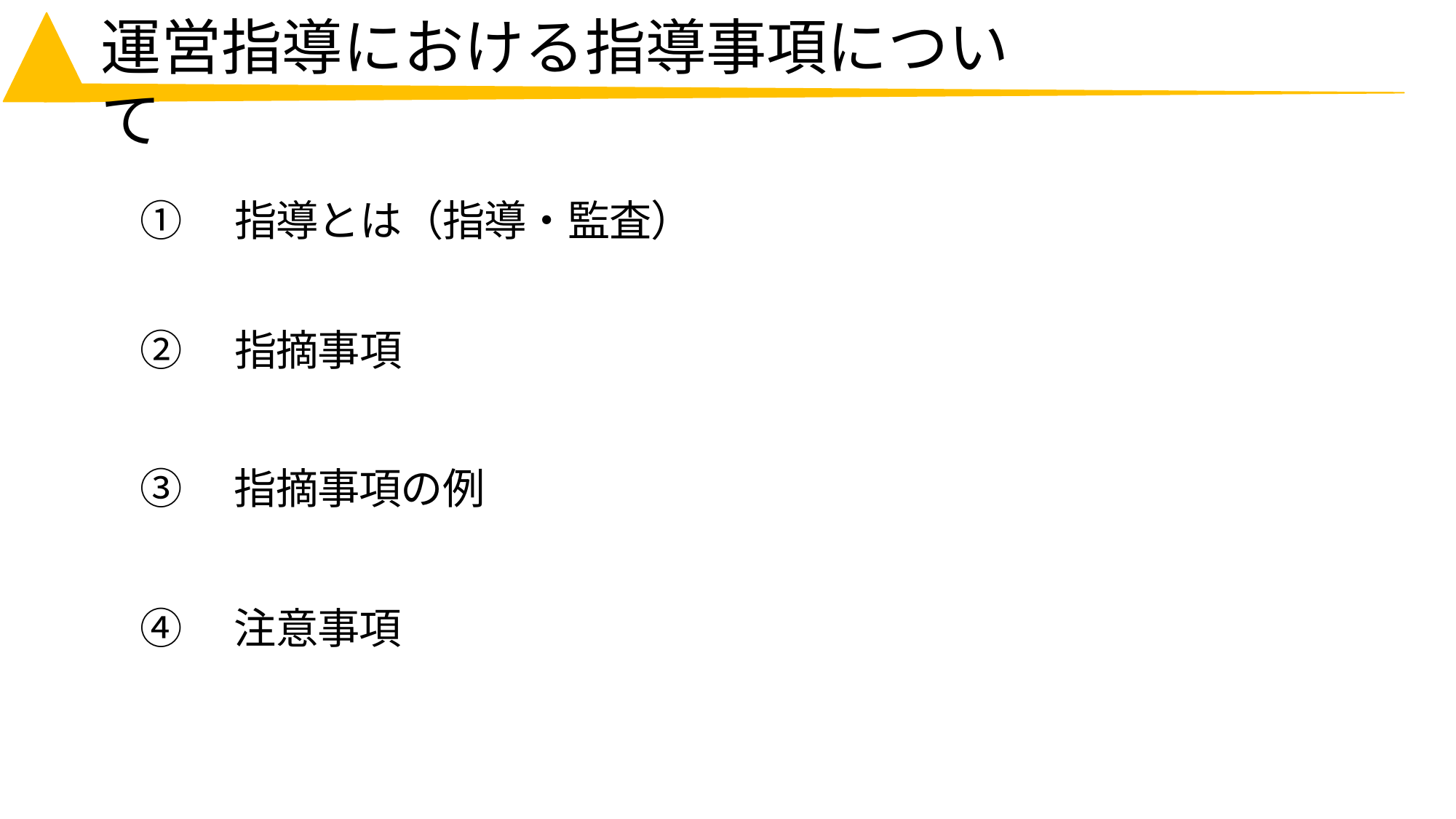

# 運営指導における指導事項について
①　指導とは（指導・監査）

②　指摘事項

③　指摘事項の例
④　注意事項